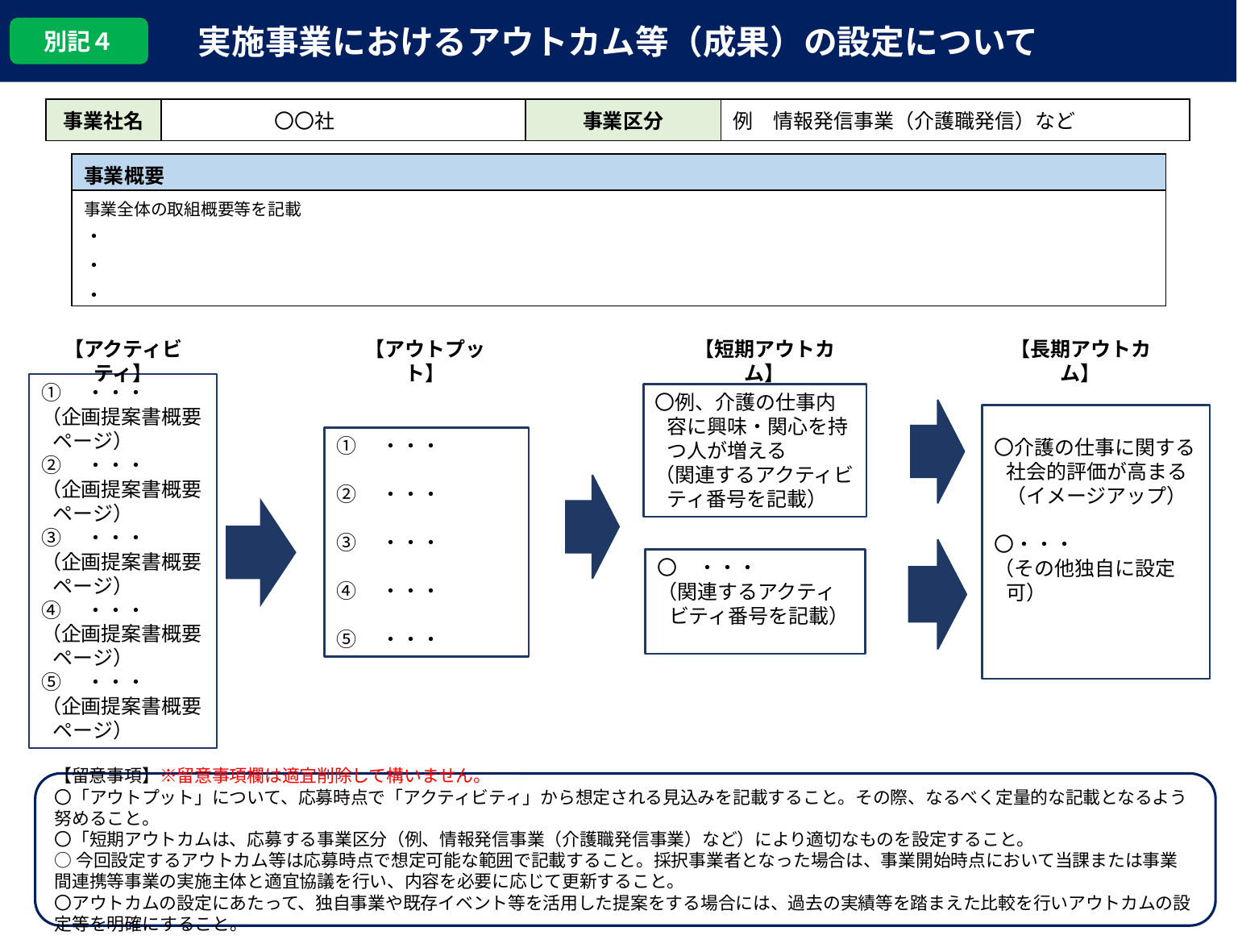

実施事業におけるアウトカム等（成果）の設定について
別記４
| 事業社名 | 〇〇社 | 事業区分 | 例　情報発信事業（介護職発信）など |
| --- | --- | --- | --- |
| 事業概要 |
| --- |
| 事業全体の取組概要等を記載 ・ ・ ・ |
【短期アウトカム】
【長期アウトカム】
【アクティビティ】
【アウトプット】
①　・・・
（企画提案書概要ページ）
②　・・・
（企画提案書概要ページ）
③　・・・
（企画提案書概要ページ）
④　・・・
（企画提案書概要ページ）
⑤　・・・
（企画提案書概要ページ）
〇例、介護の仕事内容に興味・関心を持つ人が増える
（関連するアクティビティ番号を記載）

〇介護の仕事に関する社会的評価が高まる（イメージアップ）

〇・・・
（その他独自に設定可）

①　・・・

②　・・・

③　・・・

④　・・・

⑤　・・・

〇　・・・
（関連するアクティビティ番号を記載）
【留意事項】※留意事項欄は適宜削除して構いません。
〇「アウトプット」について、応募時点で「アクティビティ」から想定される見込みを記載すること。その際、なるべく定量的な記載となるよう努めること。
〇「短期アウトカムは、応募する事業区分（例、情報発信事業（介護職発信事業）など）により適切なものを設定すること。
○今回設定するアウトカム等は応募時点で想定可能な範囲で記載すること。採択事業者となった場合は、事業開始時点において当課または事業間連携等事業の実施主体と適宜協議を行い、内容を必要に応じて更新すること。
〇アウトカムの設定にあたって、独自事業や既存イベント等を活用した提案をする場合には、過去の実績等を踏まえた比較を行いアウトカムの設定等を明確にすること。